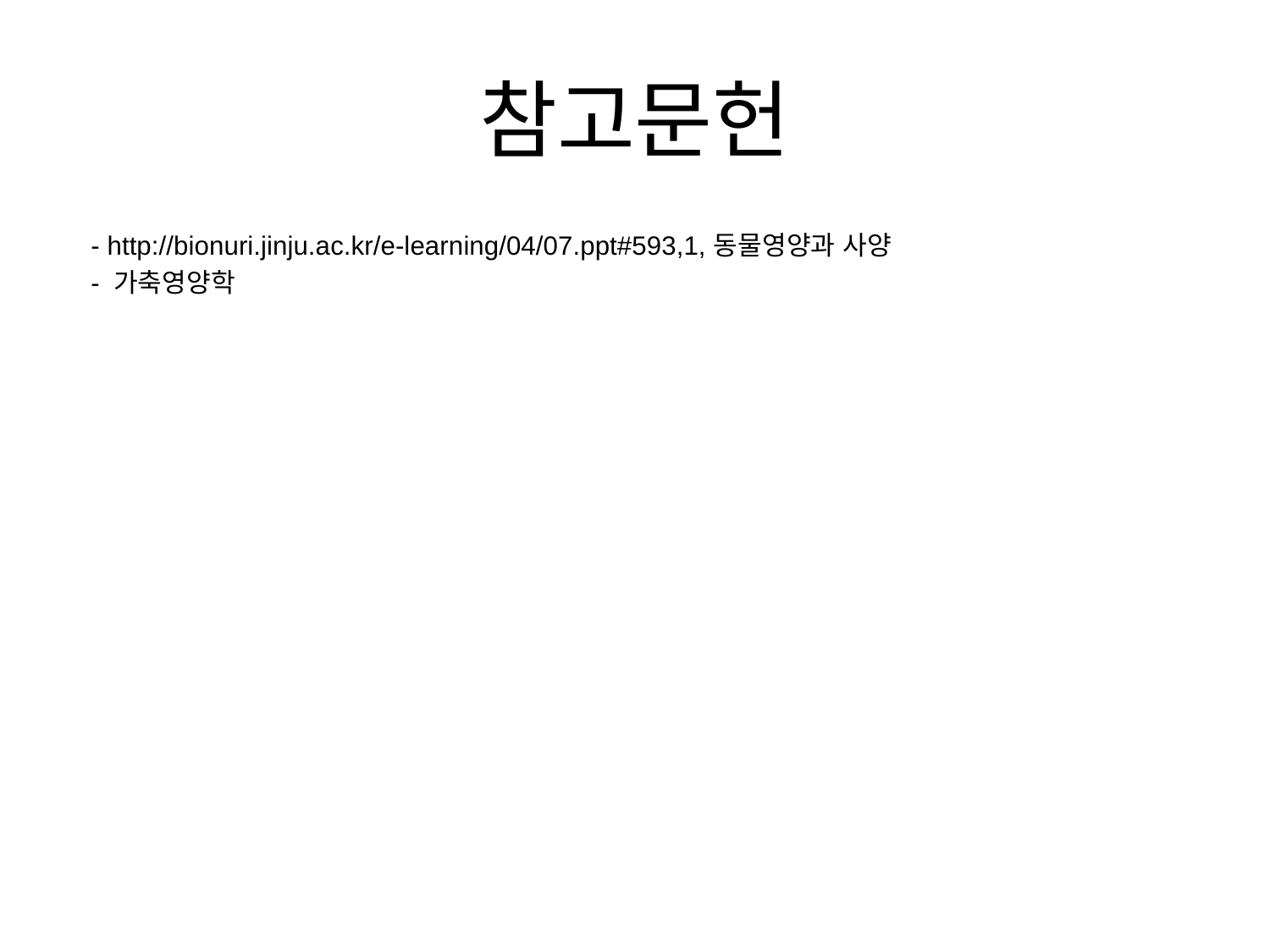

# 참고문헌
  - http://bionuri.jinju.ac.kr/e-learning/04/07.ppt#593,1,동물영양과 사양
  - 가축영양학